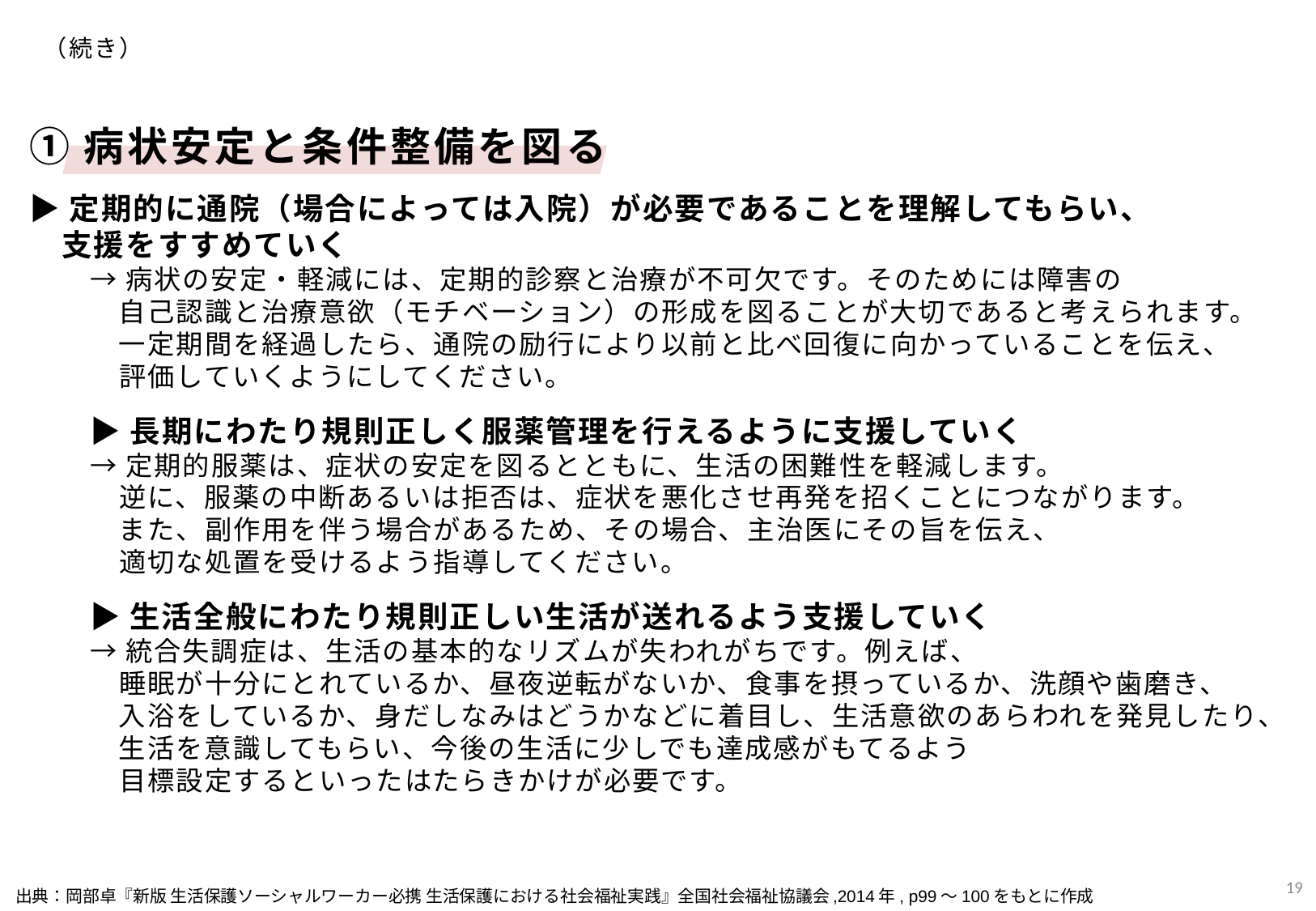

（続き）
①病状安定と条件整備を図る
▶定期的に通院（場合によっては入院）が必要であることを理解してもらい、
　支援をすすめていく
→病状の安定・軽減には、定期的診察と治療が不可欠です。そのためには障害の
　自己認識と治療意欲（モチベーション）の形成を図ることが大切であると考えられます。
　一定期間を経過したら、通院の励行により以前と比べ回復に向かっていることを伝え、
　評価していくようにしてください。
▶長期にわたり規則正しく服薬管理を行えるように支援していく
→定期的服薬は、症状の安定を図るとともに、生活の困難性を軽減します。
　逆に、服薬の中断あるいは拒否は、症状を悪化させ再発を招くことにつながります。
　また、副作用を伴う場合があるため、その場合、主治医にその旨を伝え、
　適切な処置を受けるよう指導してください。
▶生活全般にわたり規則正しい生活が送れるよう支援していく
→統合失調症は、生活の基本的なリズムが失われがちです。例えば、
　睡眠が十分にとれているか、昼夜逆転がないか、食事を摂っているか、洗顔や歯磨き、
　入浴をしているか、身だしなみはどうかなどに着目し、生活意欲のあらわれを発見したり、
　生活を意識してもらい、今後の生活に少しでも達成感がもてるよう
　目標設定するといったはたらきかけが必要です。

19
出典：岡部卓『新版 生活保護ソーシャルワーカー必携 生活保護における社会福祉実践』全国社会福祉協議会,2014年, p99～100をもとに作成